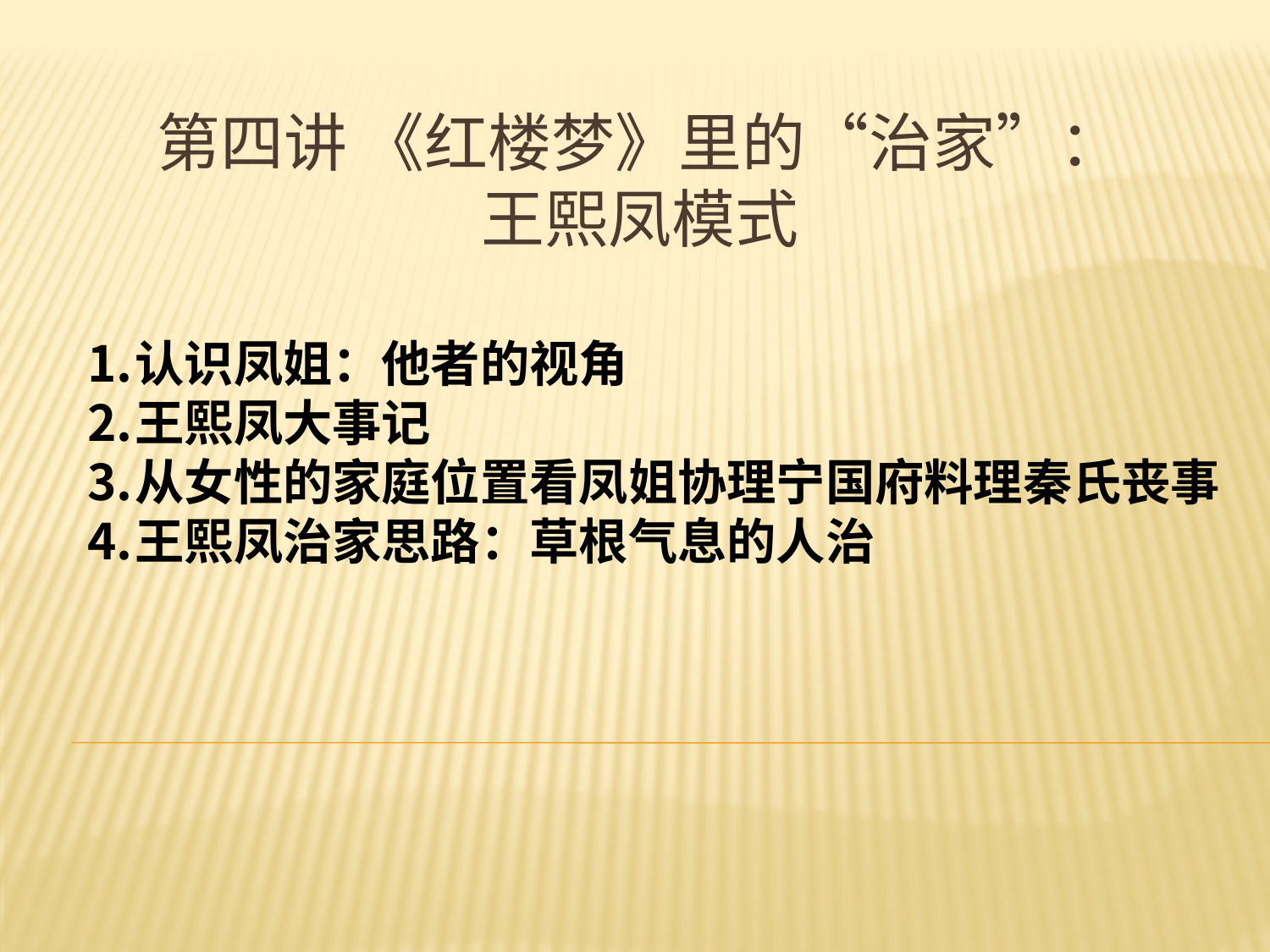

# 第四讲 《红楼梦》里的“治家”： 王熙凤模式
认识凤姐：他者的视角
王熙凤大事记
从女性的家庭位置看凤姐协理宁国府料理秦氏丧事
王熙凤治家思路：草根气息的人治